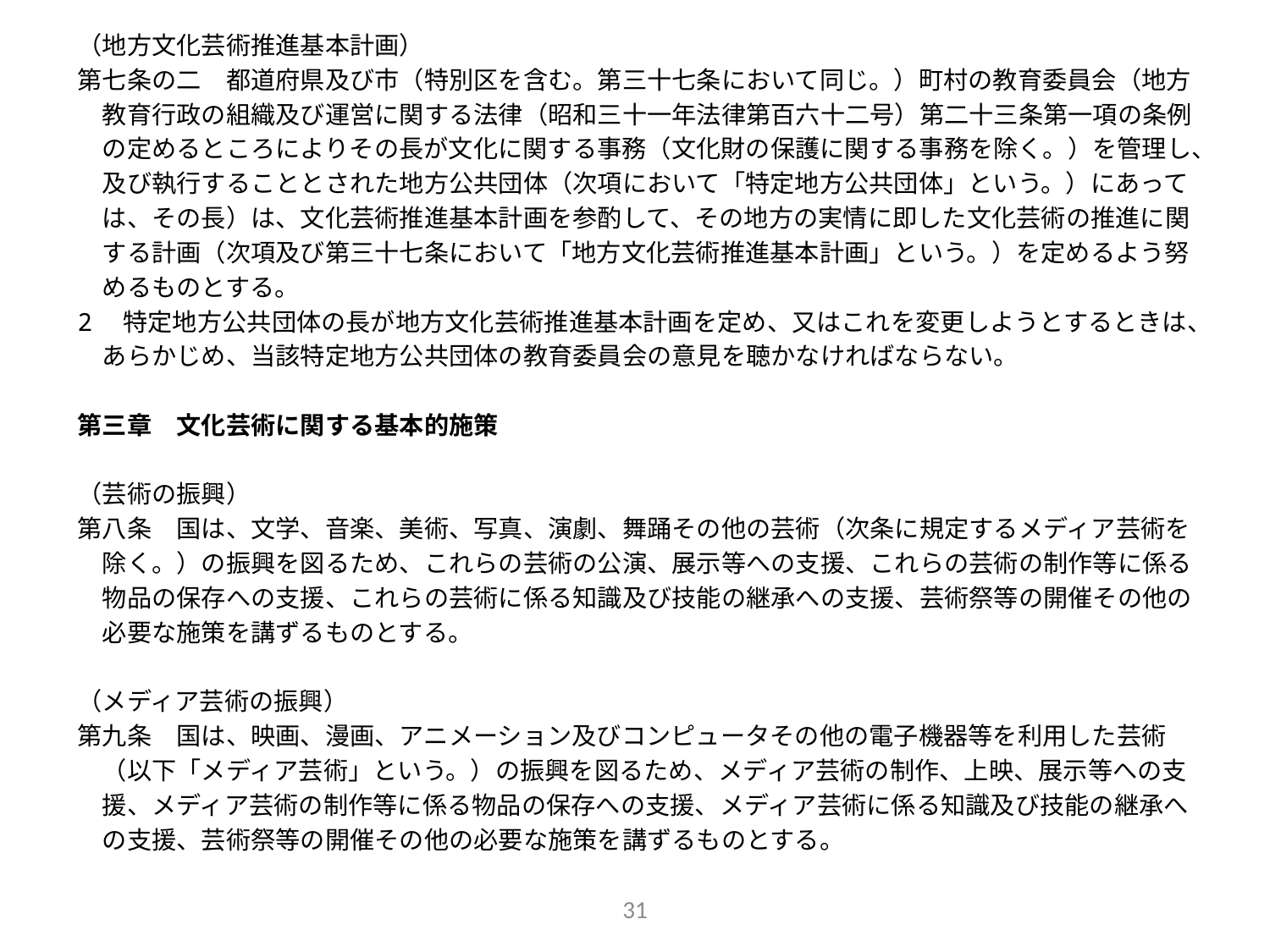

（地方文化芸術推進基本計画）
第七条の二　都道府県及び市（特別区を含む。第三十七条において同じ。）町村の教育委員会（地方
　教育行政の組織及び運営に関する法律（昭和三十一年法律第百六十二号）第二十三条第一項の条例
　の定めるところによりその長が文化に関する事務（文化財の保護に関する事務を除く。）を管理し、
　及び執行することとされた地方公共団体（次項において「特定地方公共団体」という。）にあって
　は、その長）は、文化芸術推進基本計画を参酌して、その地方の実情に即した文化芸術の推進に関
　する計画（次項及び第三十七条において「地方文化芸術推進基本計画」という。）を定めるよう努
　めるものとする。
2　特定地方公共団体の長が地方文化芸術推進基本計画を定め、又はこれを変更しようとするときは、
　あらかじめ、当該特定地方公共団体の教育委員会の意見を聴かなければならない。

第三章　文化芸術に関する基本的施策

（芸術の振興）
第八条　国は、文学、音楽、美術、写真、演劇、舞踊その他の芸術（次条に規定するメディア芸術を
　除く。）の振興を図るため、これらの芸術の公演、展示等への支援、これらの芸術の制作等に係る
　物品の保存への支援、これらの芸術に係る知識及び技能の継承への支援、芸術祭等の開催その他の
　必要な施策を講ずるものとする。

（メディア芸術の振興）
第九条　国は、映画、漫画、アニメーション及びコンピュータその他の電子機器等を利用した芸術
　（以下「メディア芸術」という。）の振興を図るため、メディア芸術の制作、上映、展示等への支
　援、メディア芸術の制作等に係る物品の保存への支援、メディア芸術に係る知識及び技能の継承へ
　の支援、芸術祭等の開催その他の必要な施策を講ずるものとする。

31